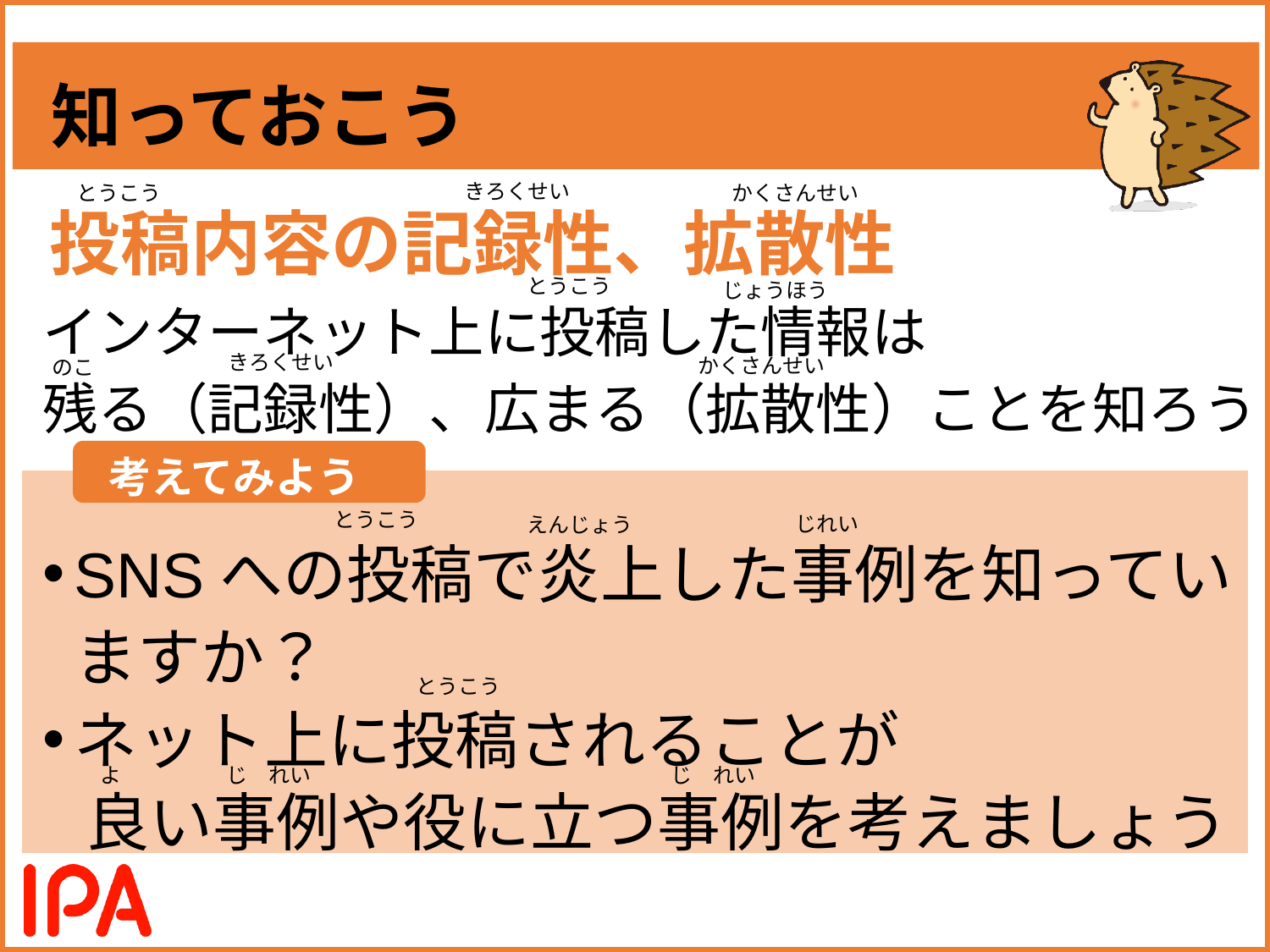

# 知っておこう
投稿内容の記録性、拡散性
きろくせい
かくさんせい
とうこう
とうこう
じょうほう
インターネット上に投稿した情報は
残る（記録性）、広まる（拡散性）ことを知ろう
きろくせい
かくさんせい
のこ

考えてみよう

とうこう
じれい
えんじょう
SNSへの投稿で炎上した事例を知っていますか？
ネット上に投稿されることが
  良い事例や役に立つ事例を考えましょう
とうこう
よ　　　　　じ　れい　　　　　　　　　　　　　　　　　じ　れい